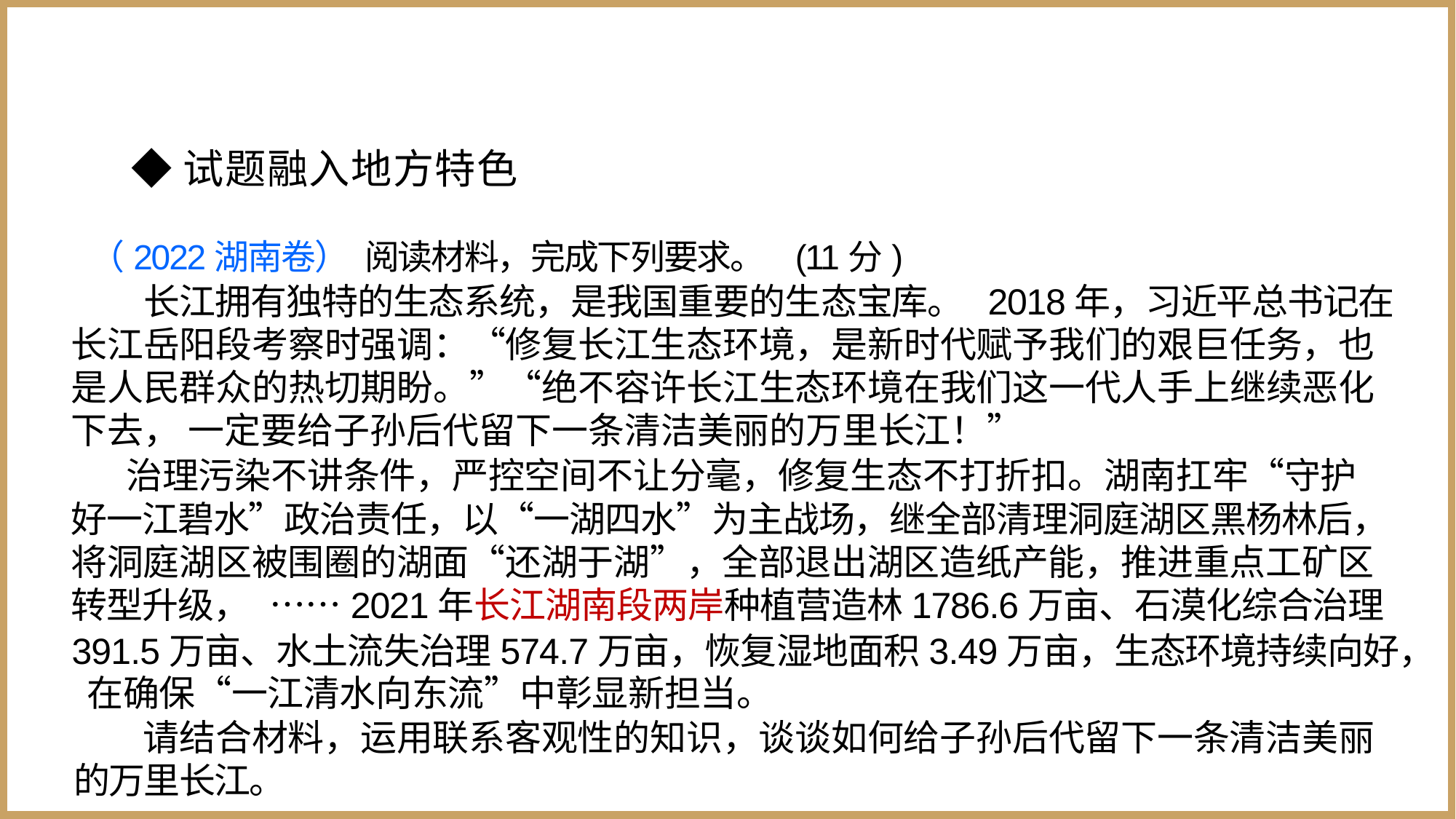

◆试题融入地方特色

（2022湖南卷） 阅读材料，完成下列要求。 (11分)
长江拥有独特的生态系统，是我国重要的生态宝库。 2018年，习近平总书记在  长江岳阳段考察时强调：“修复长江生态环境，是新时代赋予我们的艰巨任务，也  是人民群众的热切期盼。”“绝不容许长江生态环境在我们这一代人手上继续恶化  下去， 一定要给子孙后代留下一条清洁美丽的万里长江！”
治理污染不讲条件，严控空间不让分毫，修复生态不打折扣。湖南扛牢“守护   好一江碧水”政治责任，以“一湖四水”为主战场，继全部清理洞庭湖区黑杨林后，  将洞庭湖区被围圈的湖面“还湖于湖”，全部退出湖区造纸产能，推进重点工矿区  转型升级， ……2021年长江湖南段两岸种植营造林1786.6万亩、石漠化综合治理
391.5万亩、水土流失治理574.7万亩，恢复湿地面积3.49万亩，生态环境持续向好，  在确保“一江清水向东流”中彰显新担当。
请结合材料，运用联系客观性的知识，谈谈如何给子孙后代留下一条清洁美丽  的万里长江。